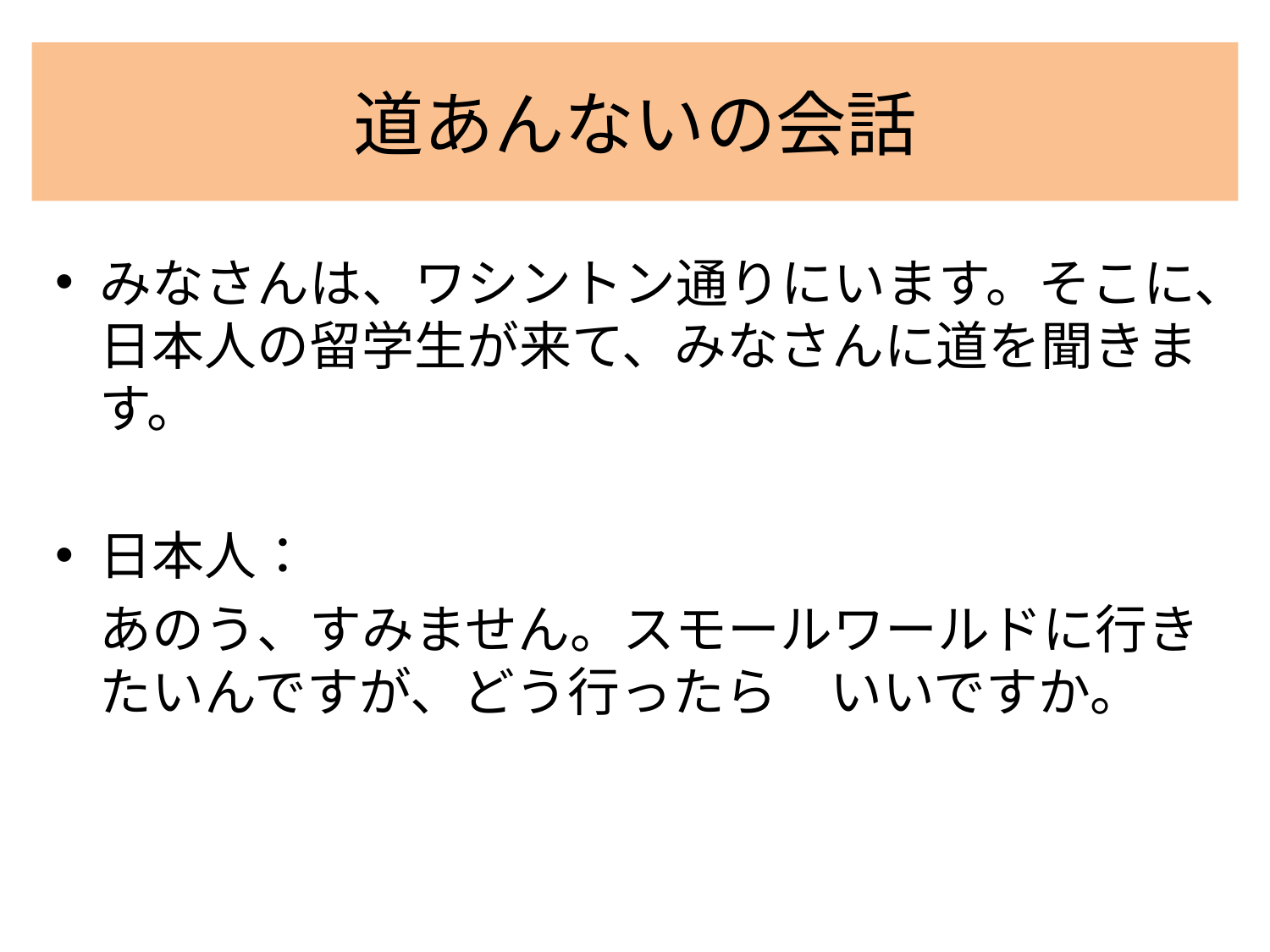

# 道あんないの会話
みなさんは、ワシントン通りにいます。そこに、日本人の留学生が来て、みなさんに道を聞きます。

日本人：
	あのう、すみません。スモールワールドに行きたいんですが、どう行ったら　いいですか。